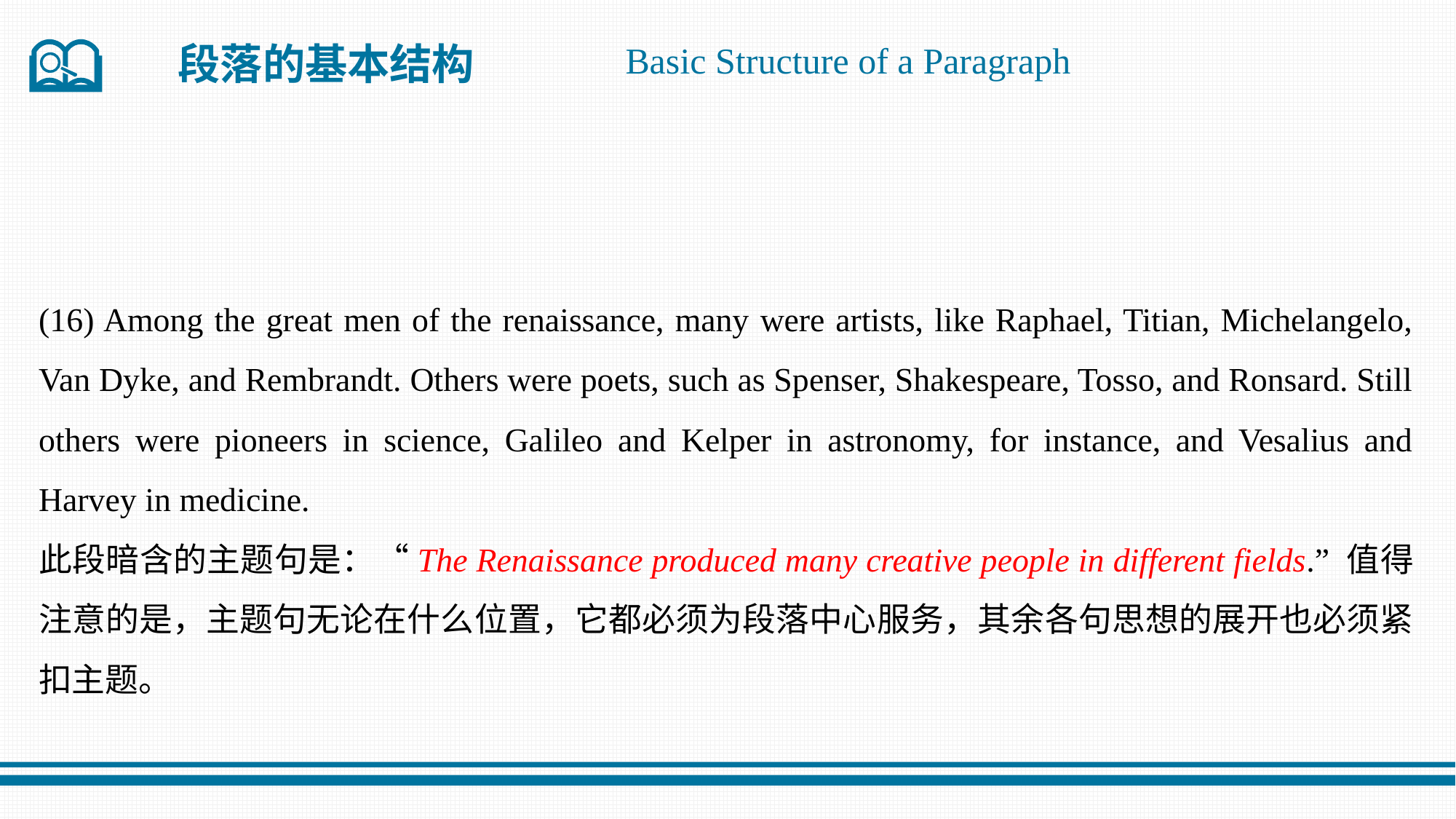

段落的基本结构
Basic Structure of a Paragraph
(16) Among the great men of the renaissance, many were artists, like Raphael, Titian, Michelangelo, Van Dyke, and Rembrandt. Others were poets, such as Spenser, Shakespeare, Tosso, and Ronsard. Still others were pioneers in science, Galileo and Kelper in astronomy, for instance, and Vesalius and Harvey in medicine.
此段暗含的主题句是：“The Renaissance produced many creative people in different fields.” 值得注意的是，主题句无论在什么位置，它都必须为段落中心服务，其余各句思想的展开也必须紧扣主题。